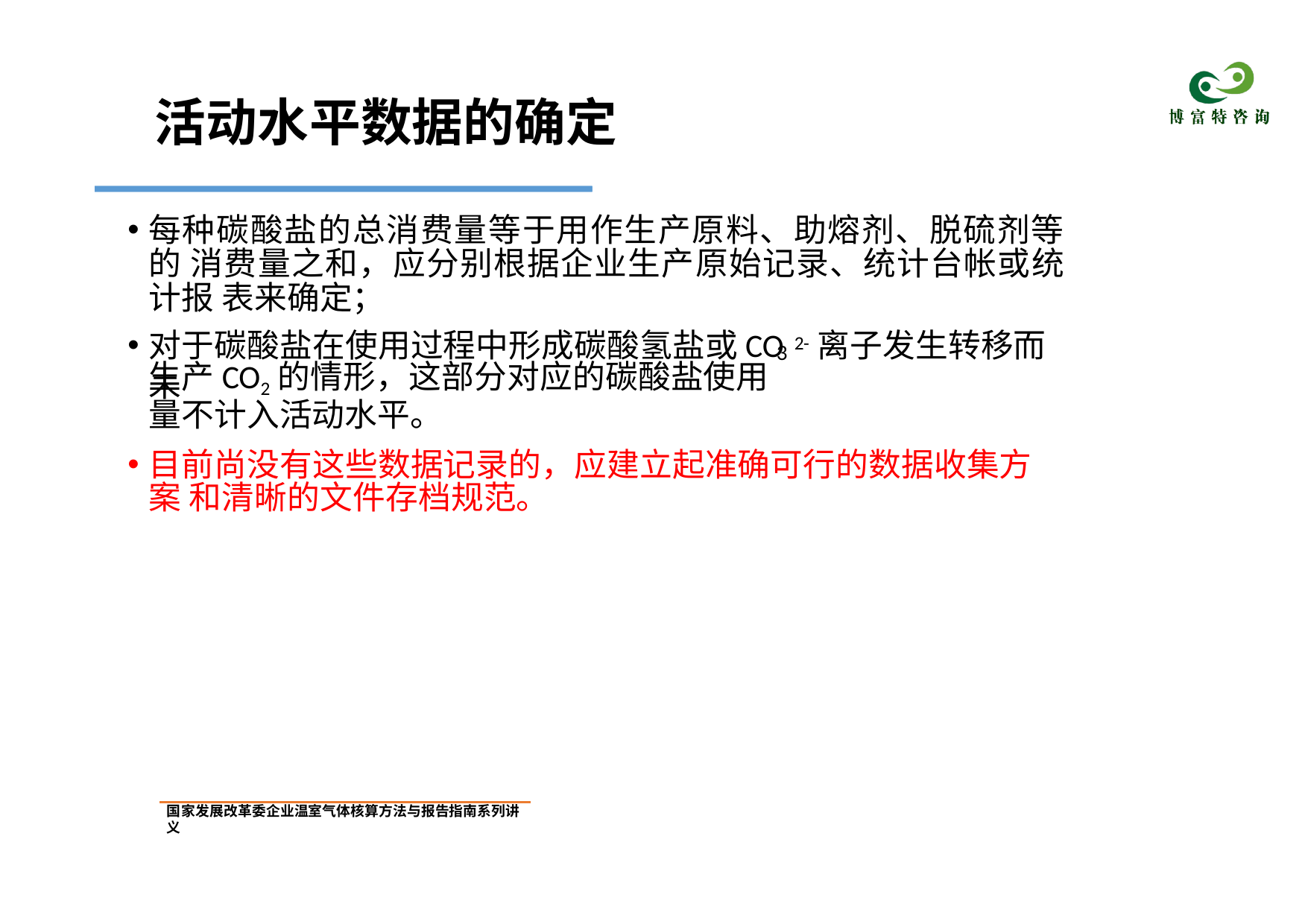

# 活动水平数据的确定
每种碳酸盐的总消费量等于用作生产原料、助熔剂、脱硫剂等的 消费量之和，应分别根据企业生产原始记录、统计台帐或统计报 表来确定；
对于碳酸盐在使用过程中形成碳酸氢盐或CO 2-离子发生转移而未
3
生产CO2的情形，这部分对应的碳酸盐使用量不计入活动水平。
目前尚没有这些数据记录的，应建立起准确可行的数据收集方案 和清晰的文件存档规范。
国家发展改革委企业温室气体核算方法与报告指南系列讲义
24